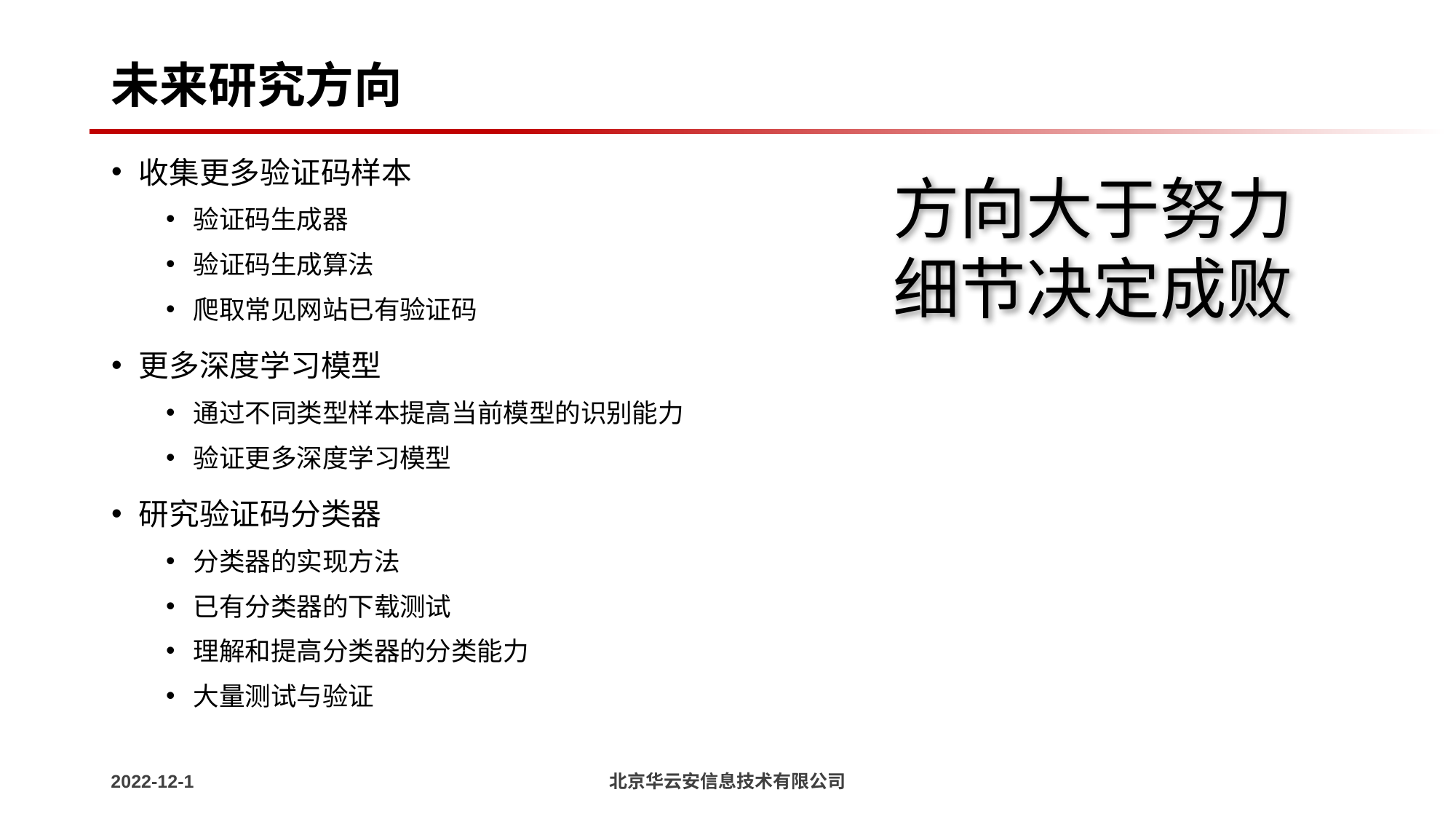

未来研究方向

收集更多验证码样本
验证码生成器
验证码生成算法
爬取常见网站已有验证码
更多深度学习模型
通过不同类型样本提高当前模型的识别能力
验证更多深度学习模型
研究验证码分类器
分类器的实现方法
已有分类器的下载测试
理解和提高分类器的分类能力
大量测试与验证
方向大于努力
细节决定成败
2022-12-1
北京华云安信息技术有限公司
34